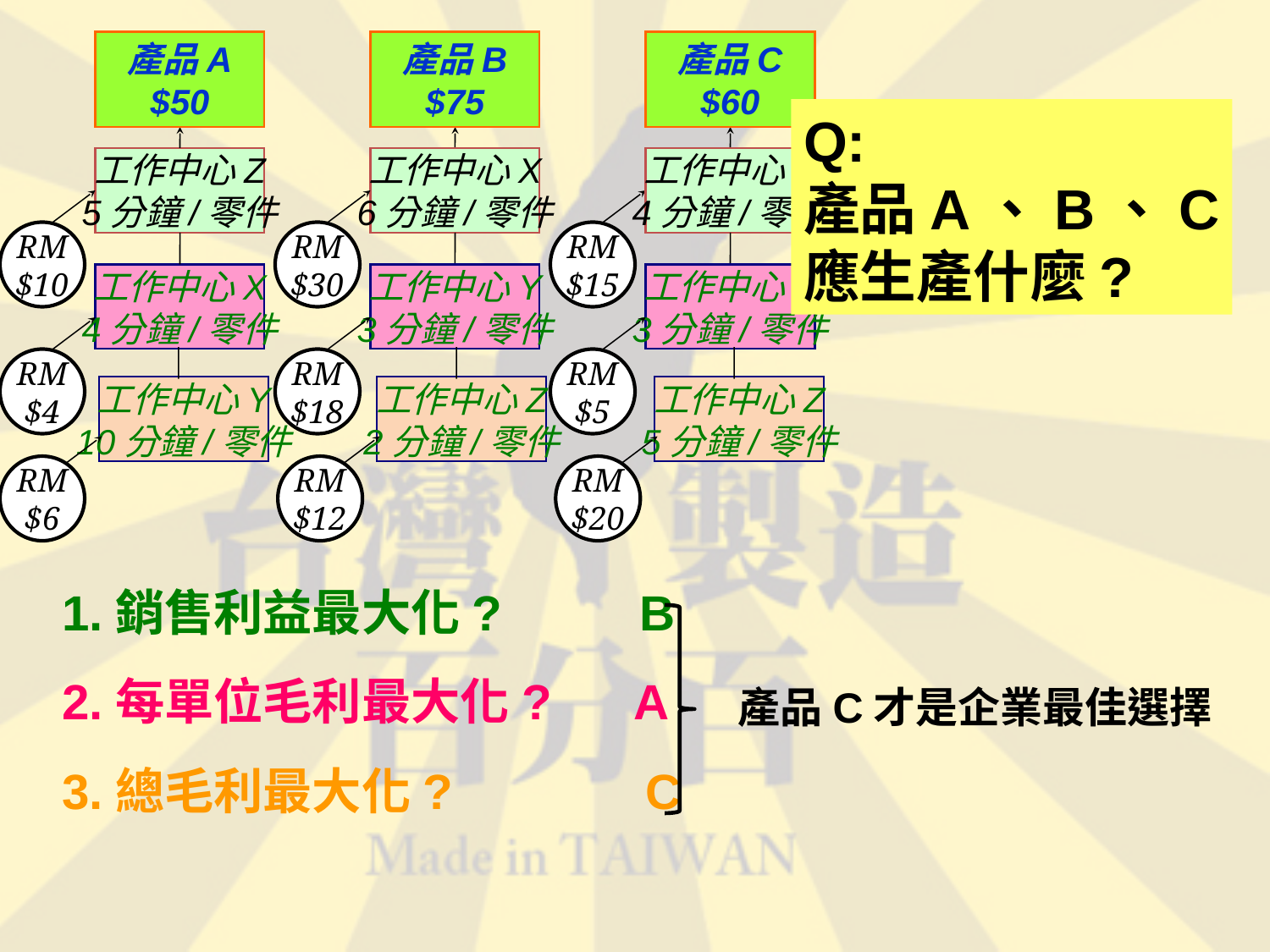

產品A
$50
產品B
$75
產品C
$60

工作中心Z
5分鐘/零件
工作中心X
6分鐘/零件
工作中心X
4分鐘/零件

RM
$10
RM
$30
RM
$15

工作中心X
4分鐘/零件
工作中心Y
3分鐘/零件
工作中心Y
3分鐘/零件

RM
$4
RM
$18
RM
$5
Q:
產品A、B、C
應生產什麼?

工作中心Y
10分鐘/零件
工作中心Z
2分鐘/零件
工作中心Z
5分鐘/零件

RM
$6
RM
$12
RM
$20
1.銷售利益最大化?          B

2.每單位毛利最大化?      A
產品C才是企業最佳選擇
3.總毛利最大化?              C